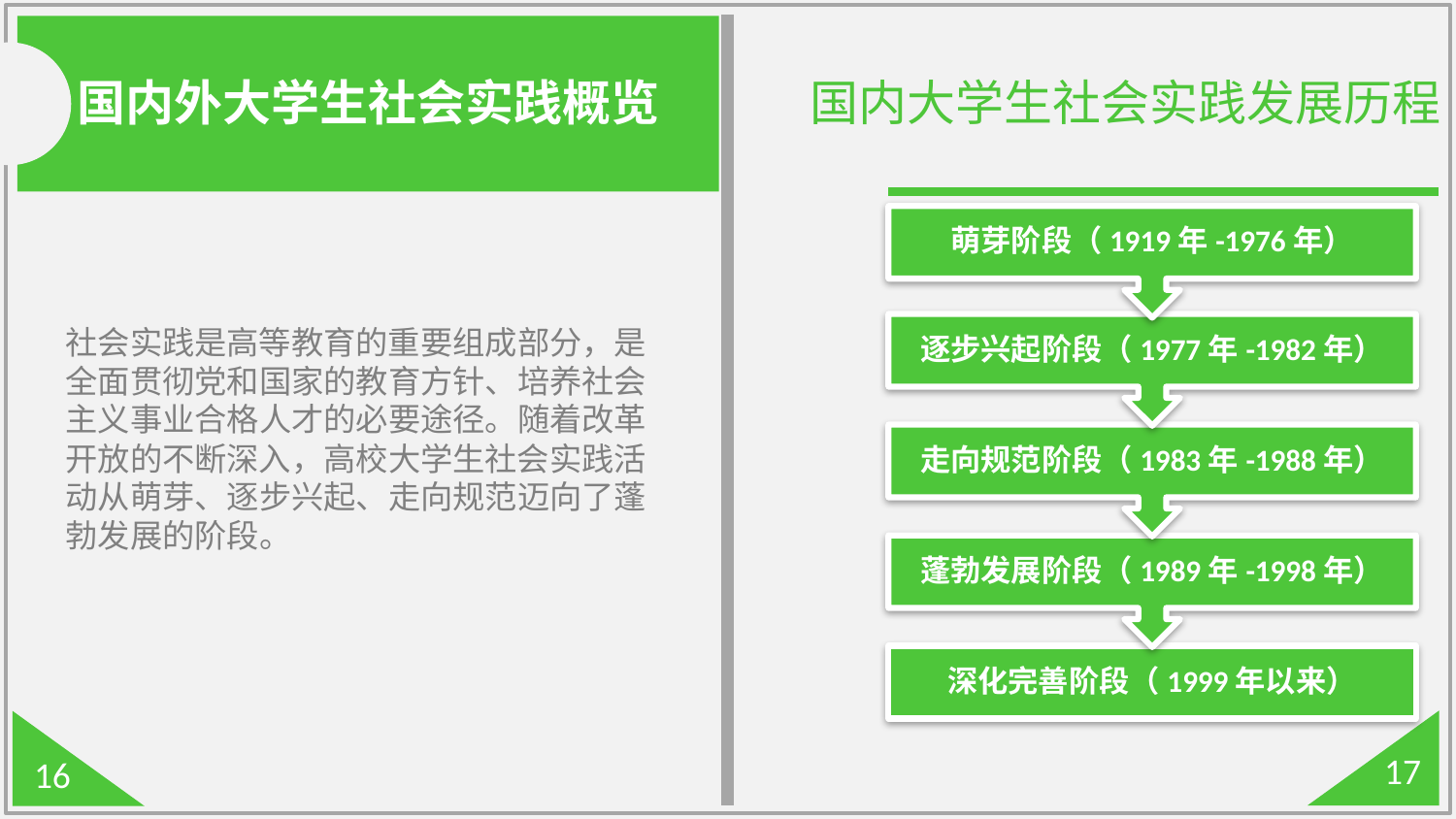

国内外大学生社会实践概览

国内大学生社会实践发展历程

深化完善阶段（1999年以来）
蓬勃发展阶段（1989年-1998年）
走向规范阶段（1983年-1988年）
逐步兴起阶段（1977年-1982年）
萌芽阶段（1919年-1976年）

社会实践是高等教育的重要组成部分，是全面贯彻党和国家的教育方针、培养社会主义事业合格人才的必要途径。随着改革开放的不断深入，高校大学生社会实践活动从萌芽、逐步兴起、走向规范迈向了蓬勃发展的阶段。

17
16